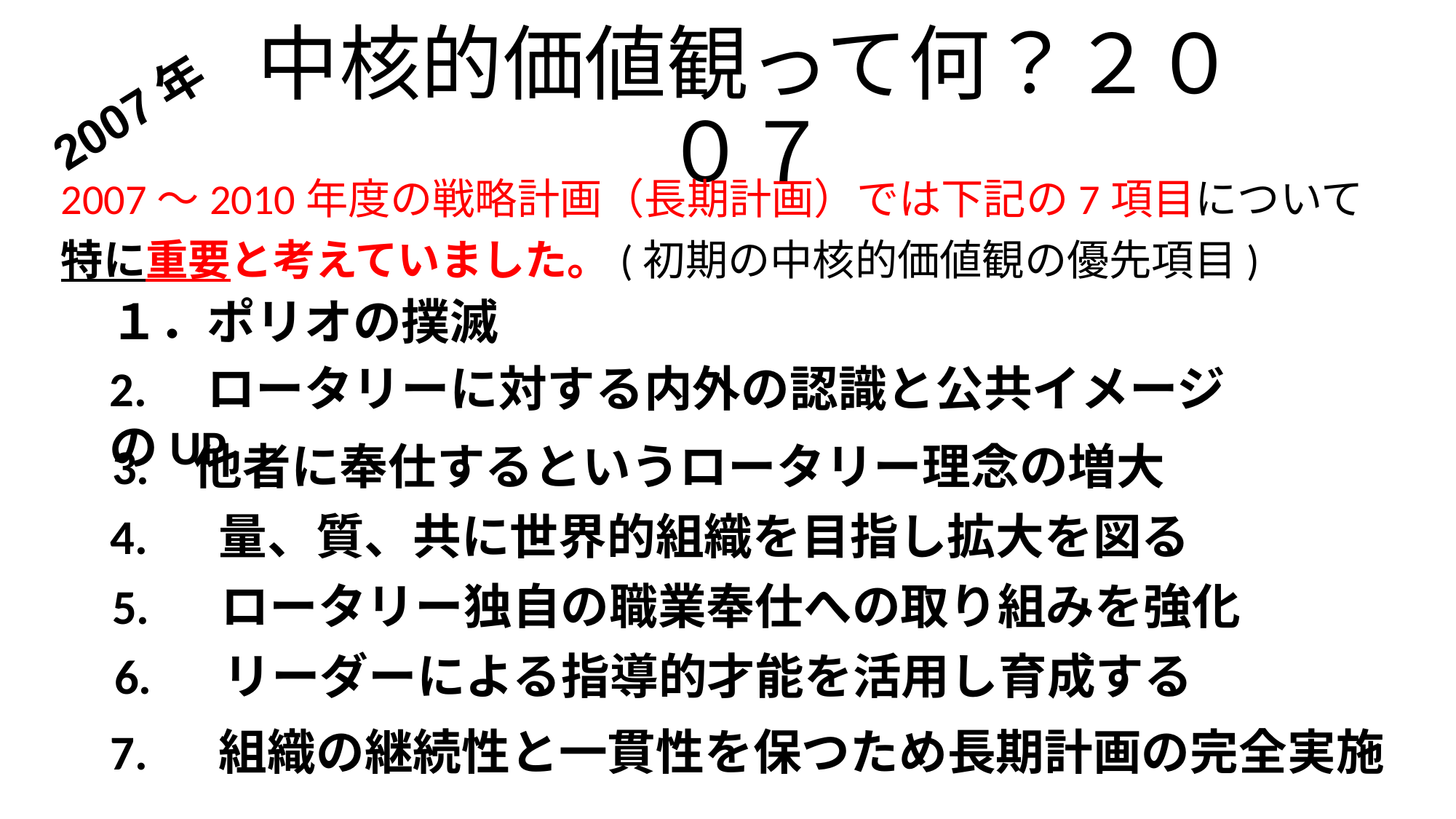

# 中核的価値観って何？２００７
2007年

2007～2010年度の戦略計画（長期計画）では下記の7項目について
特に重要と考えていました。(初期の中核的価値観の優先項目)

１．ポリオの撲滅
2.　ロータリーに対する内外の認識と公共イメージのUP
3.   他者に奉仕するというロータリー理念の増大
4. 　量、質、共に世界的組織を目指し拡大を図る
5.　 ロータリー独自の職業奉仕への取り組みを強化
6. 　リーダーによる指導的才能を活用し育成する
7.　 組織の継続性と一貫性を保つため長期計画の完全実施